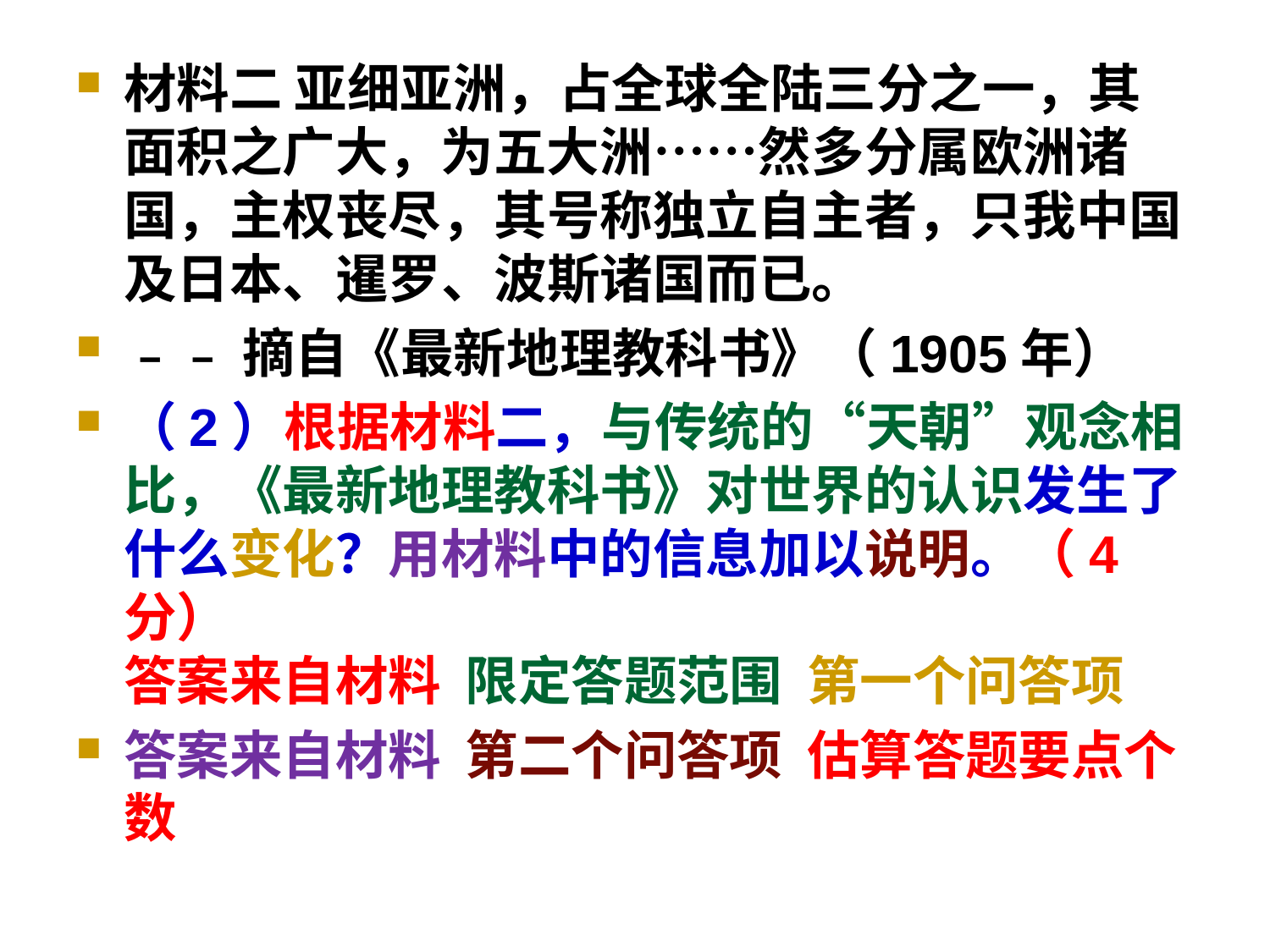

#
材料二 亚细亚洲，占全球全陆三分之一，其面积之广大，为五大洲……然多分属欧洲诸国，主权丧尽，其号称独立自主者，只我中国及日本、暹罗、波斯诸国而已。
﹣﹣摘自《最新地理教科书》（1905年）
（2）根据材料二，与传统的“天朝”观念相比，《最新地理教科书》对世界的认识发生了什么变化？用材料中的信息加以说明。（4分）
答案来自材料  限定答题范围  第一个问答项
答案来自材料  第二个问答项  估算答题要点个数